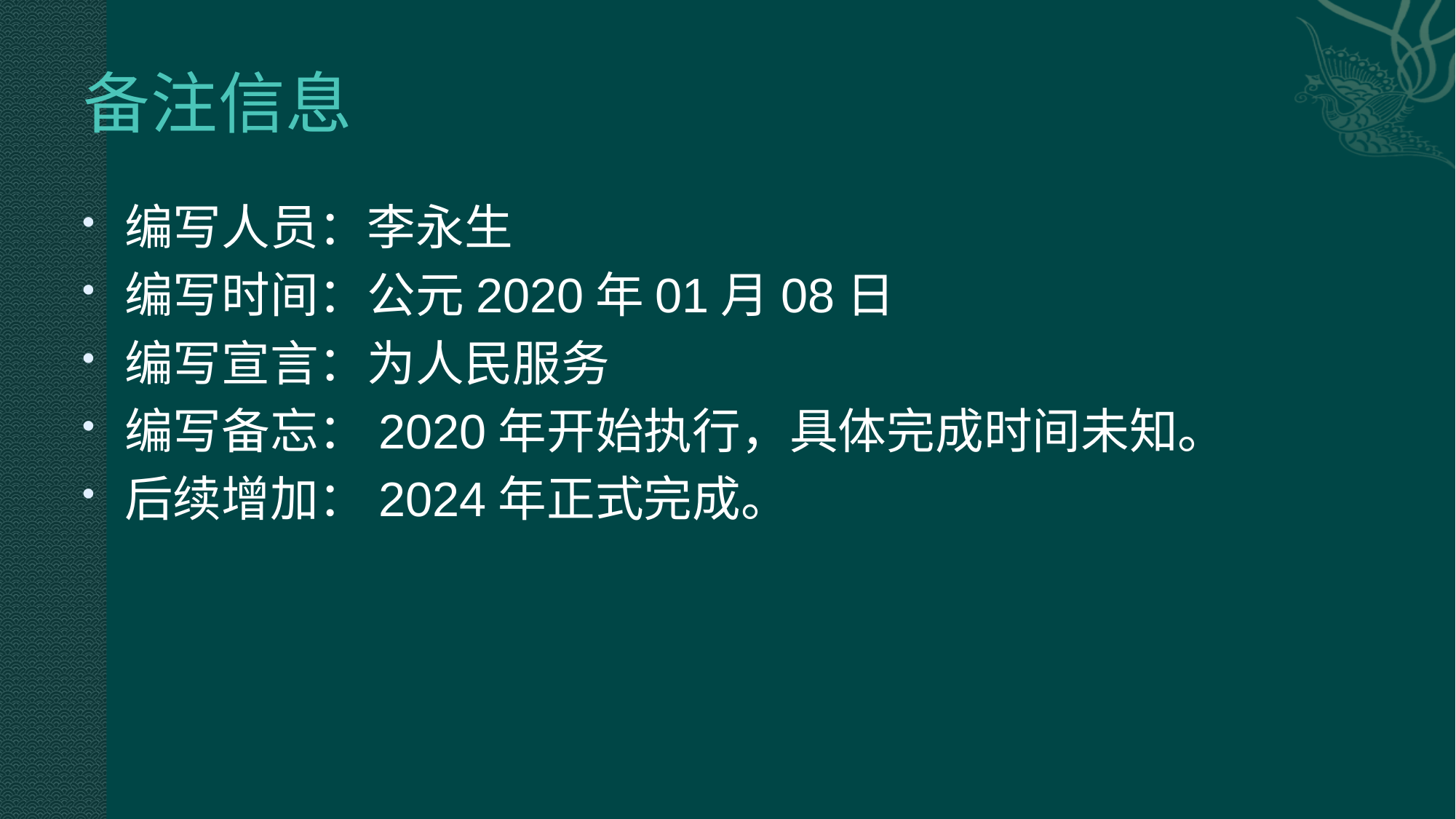

# 备注信息
编写人员：李永生
编写时间：公元2020年01月08日
编写宣言：为人民服务
编写备忘：2020年开始执行，具体完成时间未知。
后续增加：2024年正式完成。